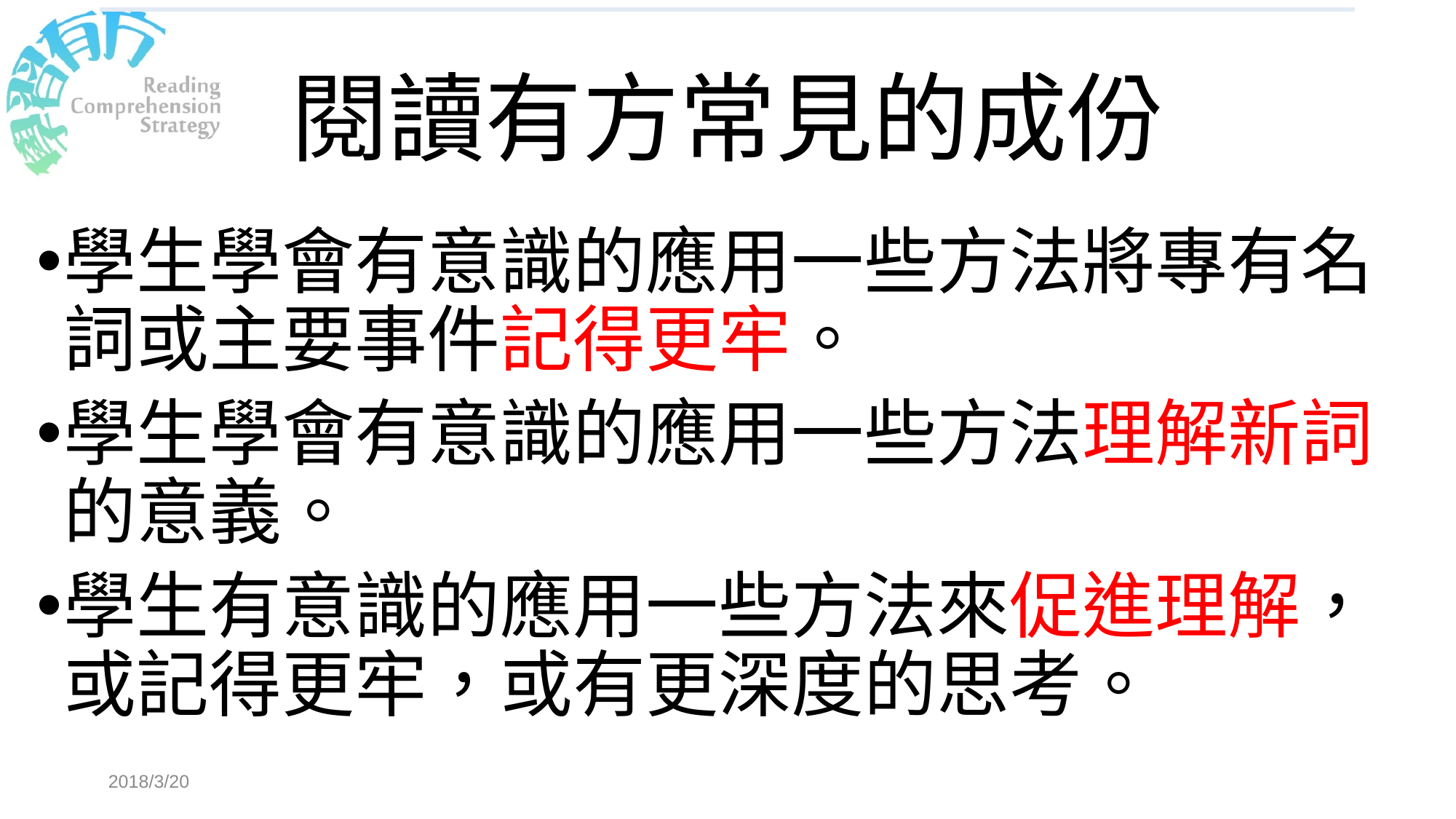

# 閱讀有方常見的成份
學生學會有意識的應用一些方法將專有名詞或主要事件記得更牢。
學生學會有意識的應用一些方法理解新詞的意義。
學生有意識的應用一些方法來促進理解，或記得更牢，或有更深度的思考。

2018/3/20